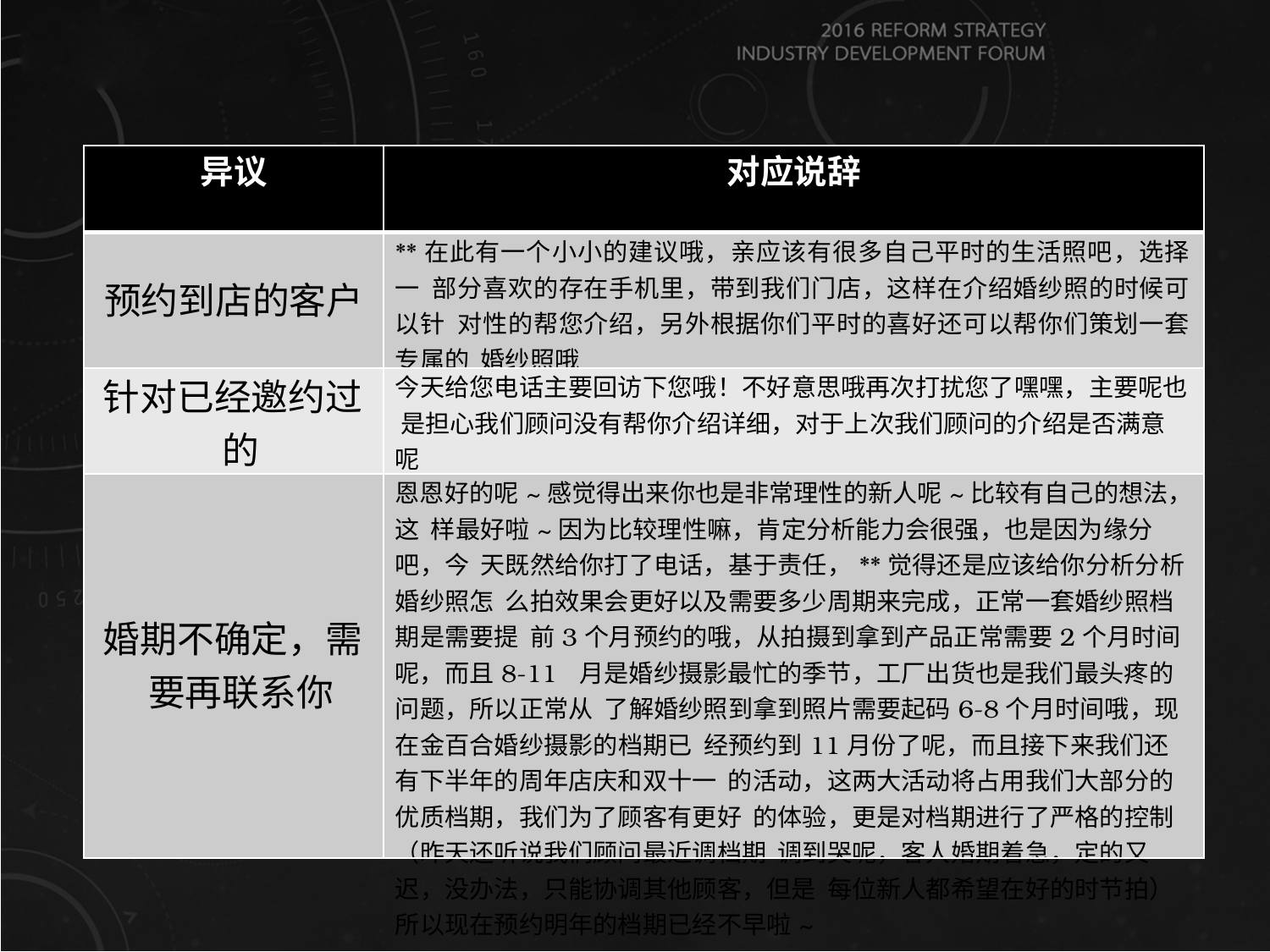

| 异议 | 对应说辞 |
| --- | --- |
| 预约到店的客户 | \*\*在此有一个小小的建议哦，亲应该有很多自己平时的生活照吧，选择一 部分喜欢的存在手机里，带到我们门店，这样在介绍婚纱照的时候可以针 对性的帮您介绍，另外根据你们平时的喜好还可以帮你们策划一套专属的 婚纱照哦 |
| 针对已经邀约过 的 | 今天给您电话主要回访下您哦！不好意思哦再次打扰您了嘿嘿，主要呢也 是担心我们顾问没有帮你介绍详细，对于上次我们顾问的介绍是否满意呢 |
| 婚期不确定，需 要再联系你 | 恩恩好的呢~感觉得出来你也是非常理性的新人呢~比较有自己的想法，这 样最好啦~因为比较理性嘛，肯定分析能力会很强，也是因为缘分吧，今 天既然给你打了电话，基于责任，\*\*觉得还是应该给你分析分析婚纱照怎 么拍效果会更好以及需要多少周期来完成，正常一套婚纱照档期是需要提 前3个月预约的哦，从拍摄到拿到产品正常需要2个月时间呢，而且8-11 月是婚纱摄影最忙的季节，工厂出货也是我们最头疼的问题，所以正常从 了解婚纱照到拿到照片需要起码6-8个月时间哦，现在金百合婚纱摄影的档期已 经预约到11月份了呢，而且接下来我们还有下半年的周年店庆和双十一 的活动，这两大活动将占用我们大部分的优质档期，我们为了顾客有更好 的体验，更是对档期进行了严格的控制（昨天还听说我们顾问最近调档期 调到哭呢，客人婚期着急，定的又迟，没办法，只能协调其他顾客，但是 每位新人都希望在好的时节拍）所以现在预约明年的档期已经不早啦~ |
？